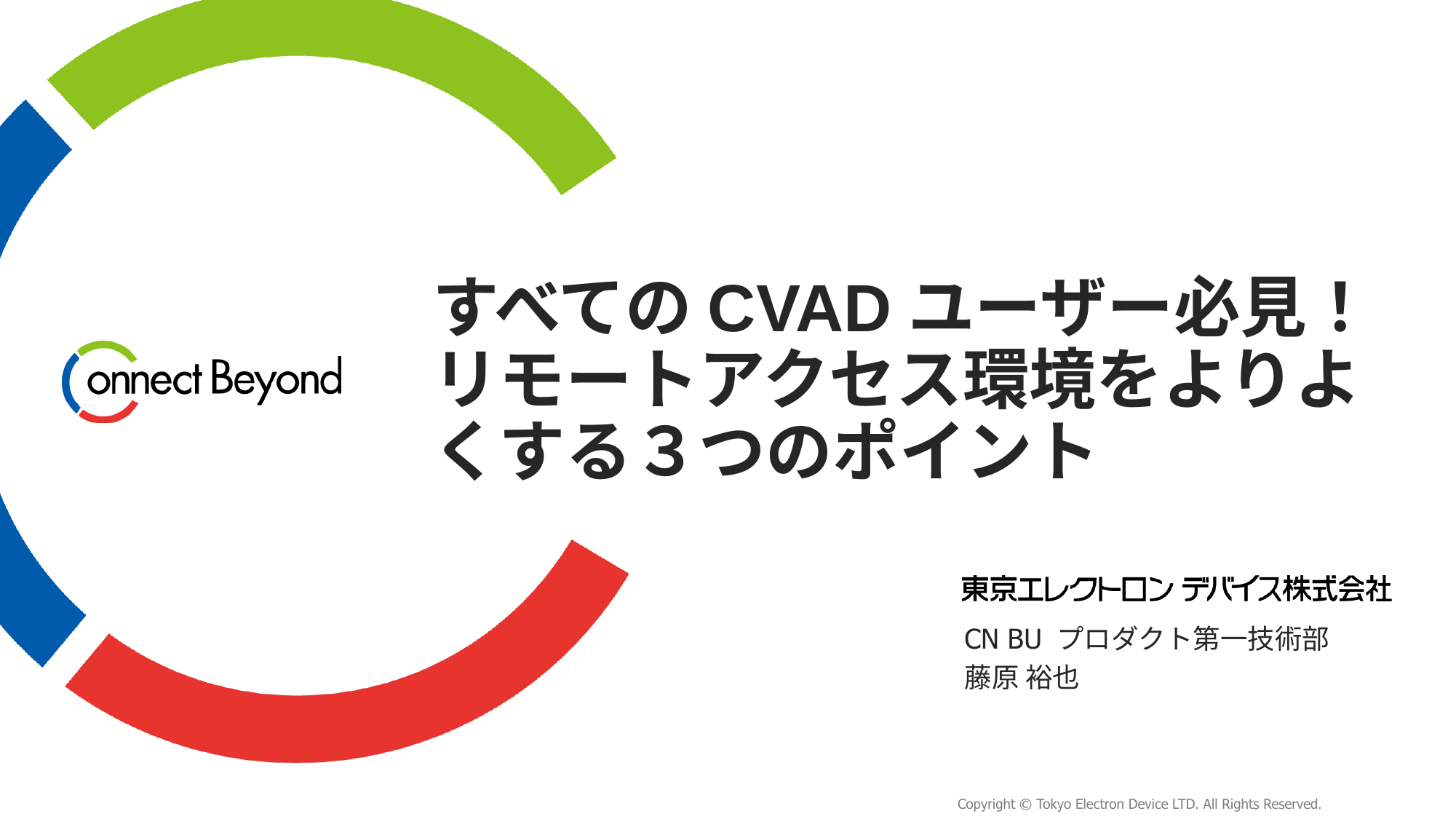

# すべてのCVADユーザー必見！ リモートアクセス環境をよりよくする３つのポイント
CN BU プロダクト第一技術部
藤原 裕也